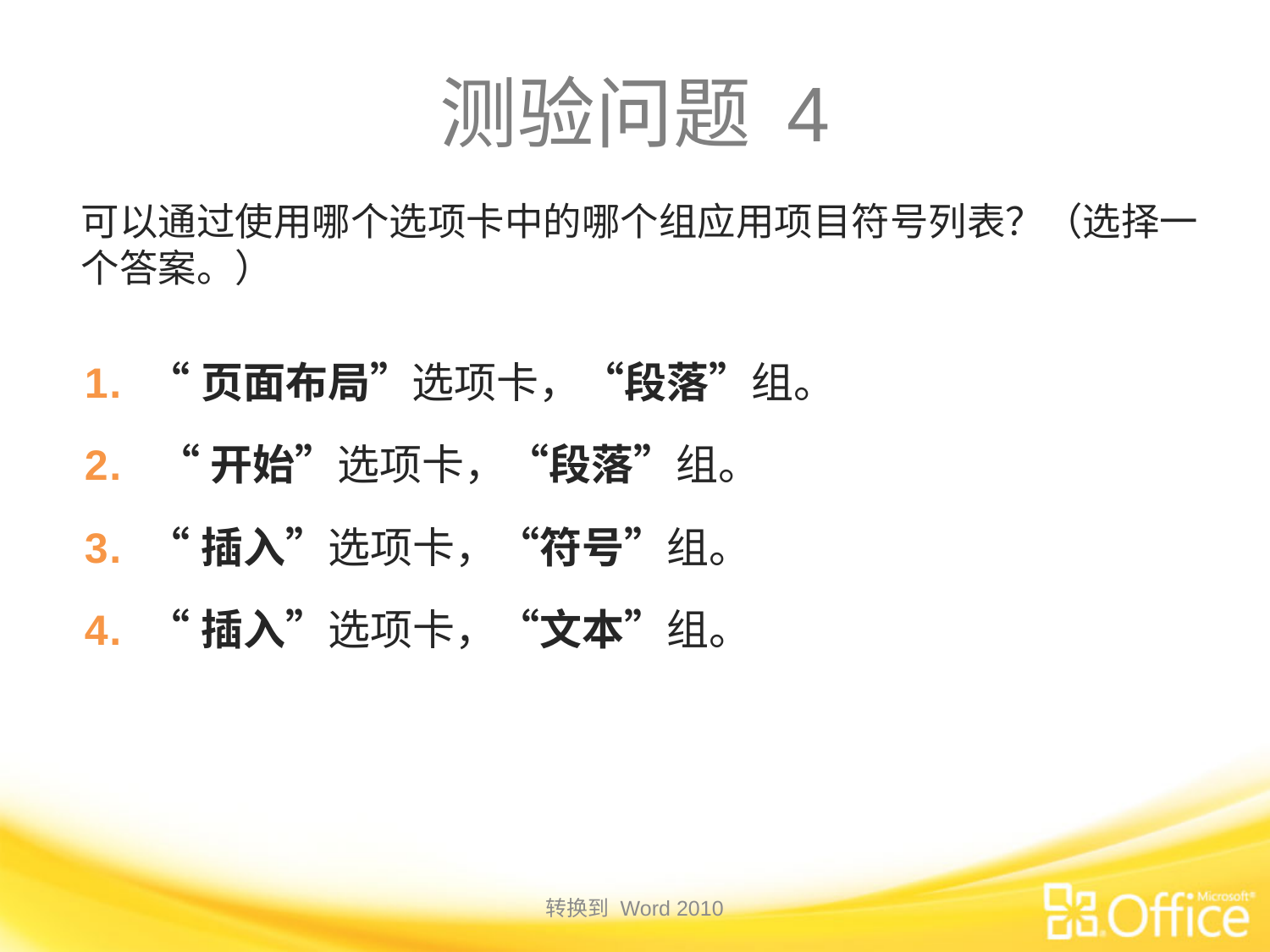

# 测验问题 4
可以通过使用哪个选项卡中的哪个组应用项目符号列表？（选择一个答案。）
“页面布局”选项卡，“段落”组。
 “开始”选项卡，“段落”组。
“插入”选项卡，“符号”组。
“插入”选项卡，“文本”组。
转换到 Word 2010